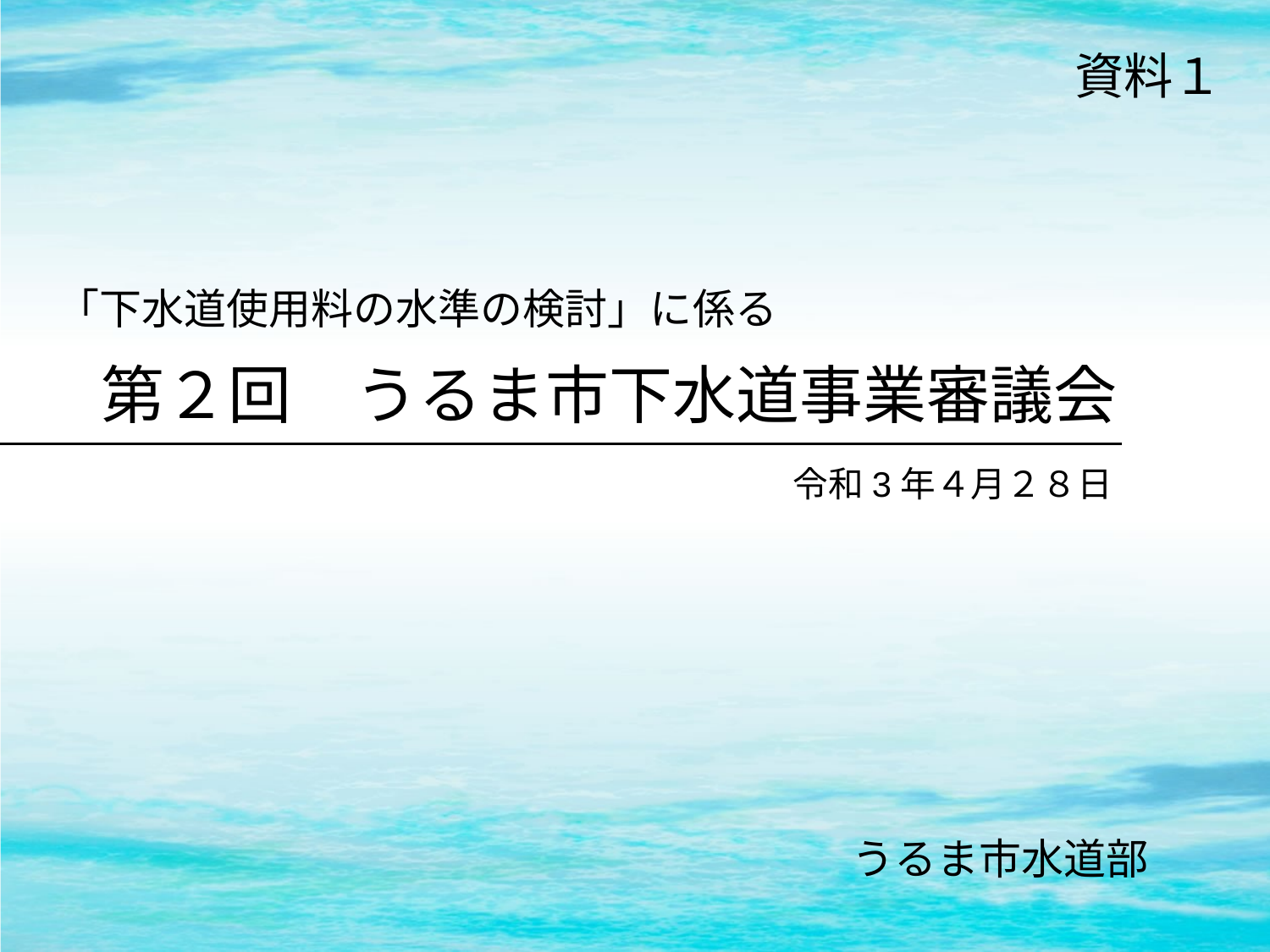

資料１

「下水道使用料の水準の検討」に係る
# 第２回　うるま市下水道事業審議会
令和3年４月２８日
うるま市水道部